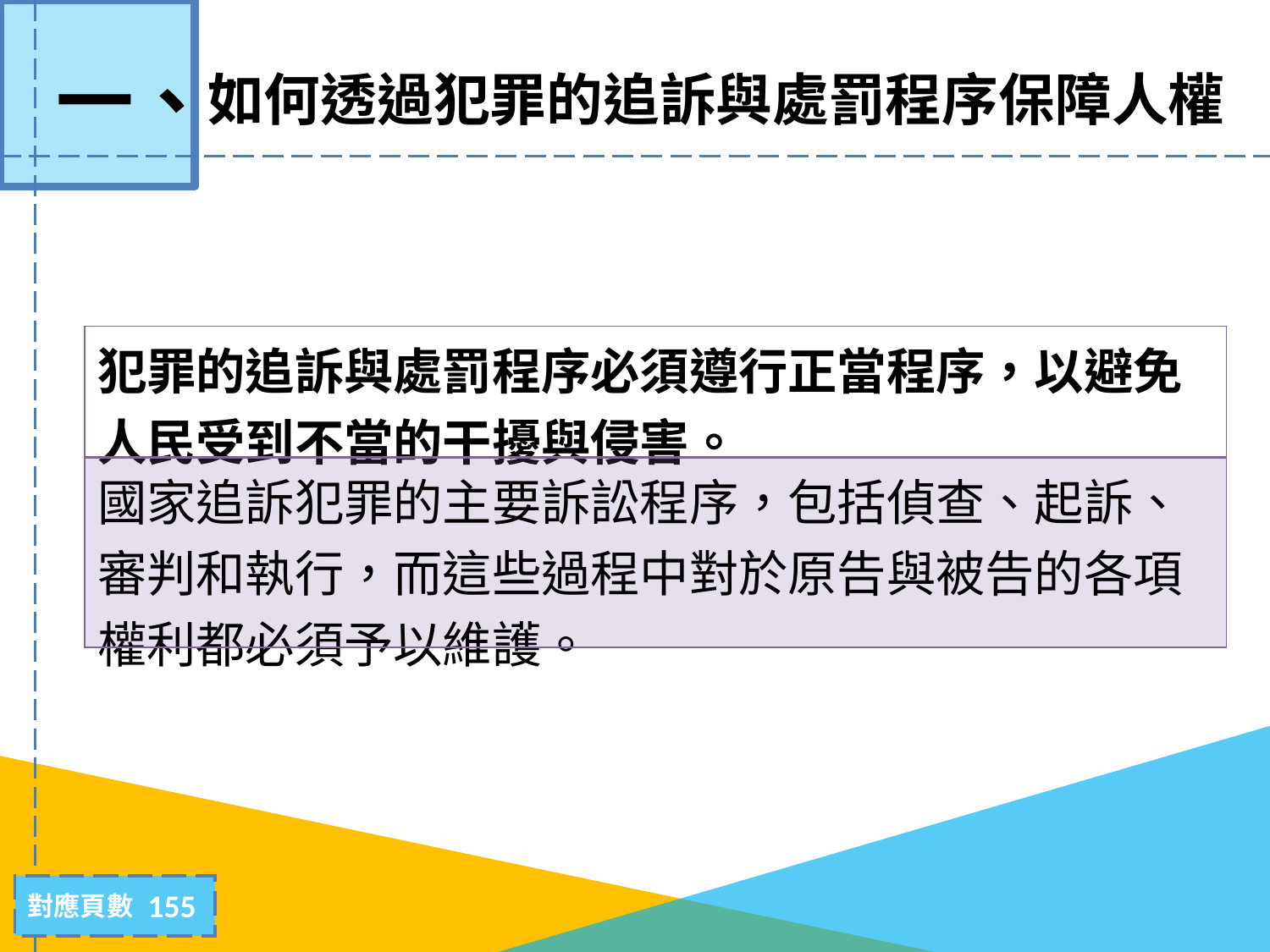

# 如何透過犯罪的追訴與處罰程序保障人權
一、
| 犯罪的追訴與處罰程序必須遵行正當程序，以避免人民受到不當的干擾與侵害。 |
| --- |
| 國家追訴犯罪的主要訴訟程序，包括偵查、起訴、審判和執行，而這些過程中對於原告與被告的各項權利都必須予以維護。 |
155